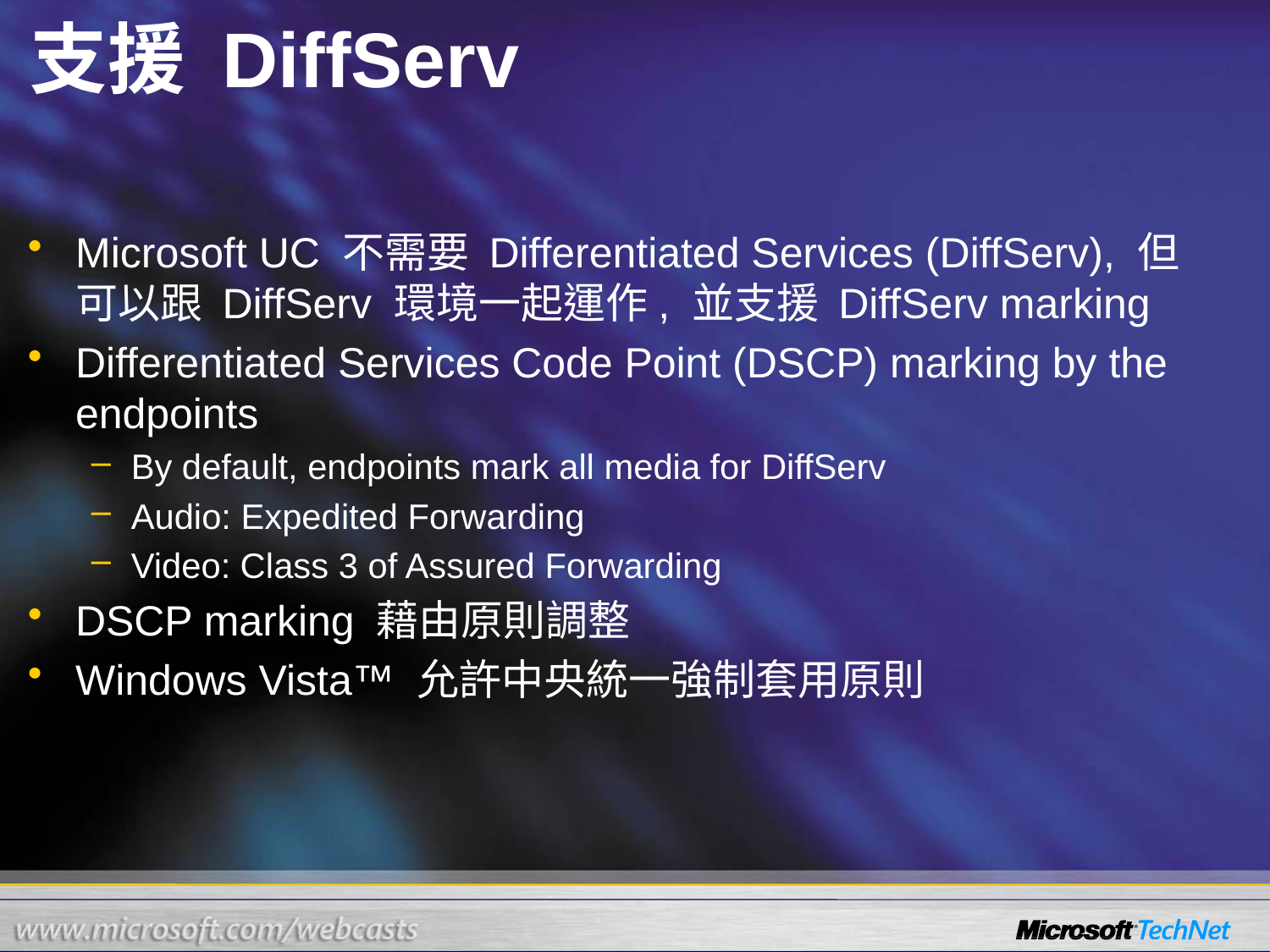

# 支援 DiffServ
Microsoft UC 不需要 Differentiated Services (DiffServ), 但 可以跟 DiffServ 環境一起運作, 並支援 DiffServ marking
Differentiated Services Code Point (DSCP) marking by the endpoints
By default, endpoints mark all media for DiffServ
Audio: Expedited Forwarding
Video: Class 3 of Assured Forwarding
DSCP marking 藉由原則調整
Windows Vista™ 允許中央統一強制套用原則